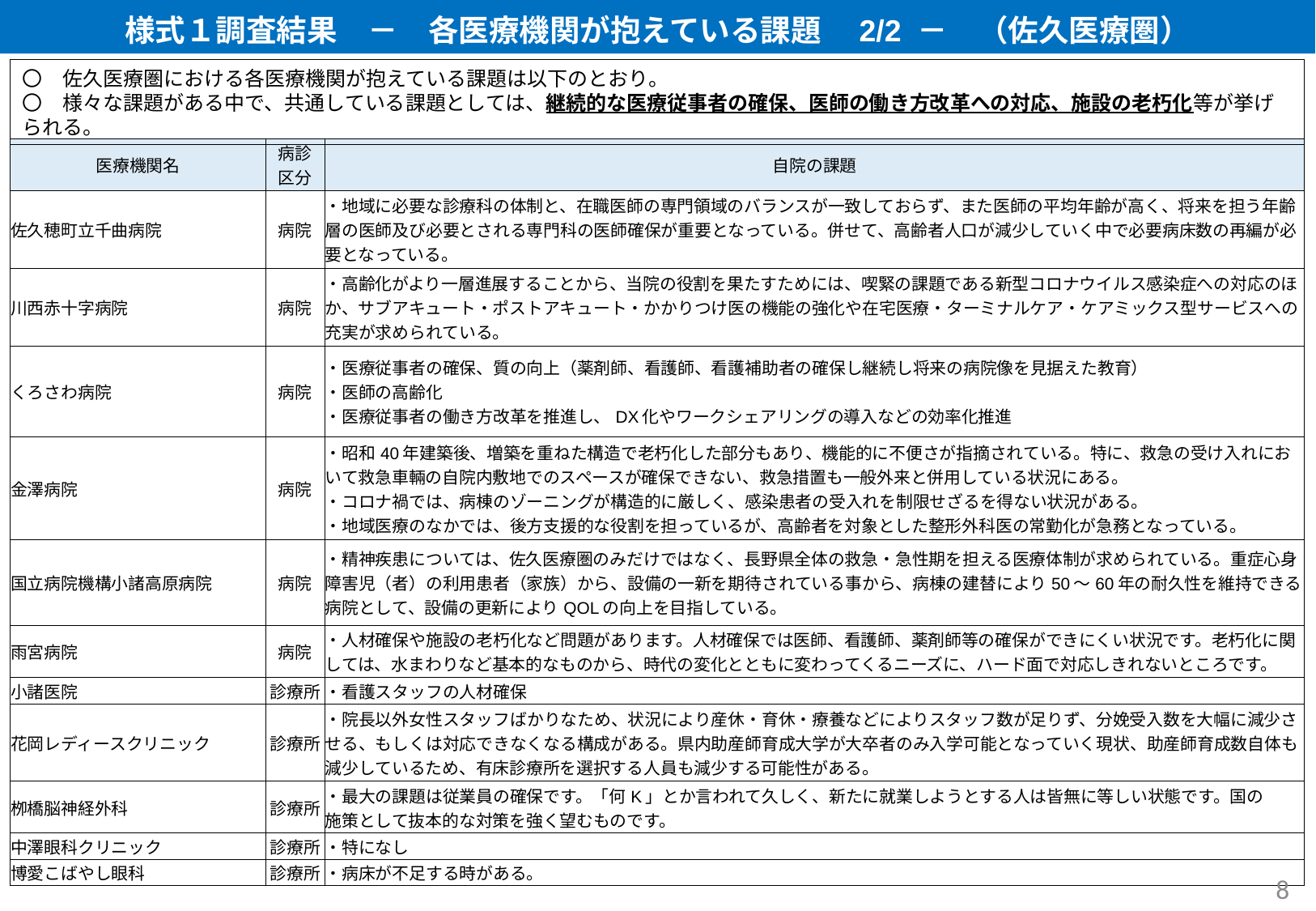

様式１調査結果　－　各医療機関が抱えている課題　2/2 －　（佐久医療圏）
〇　佐久医療圏における各医療機関が抱えている課題は以下のとおり。
〇　様々な課題がある中で、共通している課題としては、継続的な医療従事者の確保、医師の働き方改革への対応、施設の老朽化等が挙げられる。
| 医療機関名 | 病診 区分 | 自院の課題 |
| --- | --- | --- |
| 佐久穂町立千曲病院 | 病院 | ・地域に必要な診療科の体制と、在職医師の専門領域のバランスが一致しておらず、また医師の平均年齢が高く、将来を担う年齢層の医師及び必要とされる専門科の医師確保が重要となっている。併せて、高齢者人口が減少していく中で必要病床数の再編が必要となっている。 |
| 川西赤十字病院 | 病院 | ・高齢化がより一層進展することから、当院の役割を果たすためには、喫緊の課題である新型コロナウイルス感染症への対応のほか、サブアキュート・ポストアキュート・かかりつけ医の機能の強化や在宅医療・ターミナルケア・ケアミックス型サービスへの充実が求められている。 |
| くろさわ病院 | 病院 | ・医療従事者の確保、質の向上（薬剤師、看護師、看護補助者の確保し継続し将来の病院像を見据えた教育） ・医師の高齢化 ・医療従事者の働き方改革を推進し、DX化やワークシェアリングの導入などの効率化推進 |
| 金澤病院 | 病院 | ・昭和40年建築後、増築を重ねた構造で老朽化した部分もあり、機能的に不便さが指摘されている。特に、救急の受け入れにおいて救急車輛の自院内敷地でのスペースが確保できない、救急措置も一般外来と併用している状況にある。　 ・コロナ禍では、病棟のゾーニングが構造的に厳しく、感染患者の受入れを制限せざるを得ない状況がある。 ・地域医療のなかでは、後方支援的な役割を担っているが、高齢者を対象とした整形外科医の常勤化が急務となっている。 |
| 国立病院機構小諸高原病院 | 病院 | ・精神疾患については、佐久医療圏のみだけではなく、長野県全体の救急・急性期を担える医療体制が求められている。重症心身障害児（者）の利用患者（家族）から、設備の一新を期待されている事から、病棟の建替により50～60年の耐久性を維持できる病院として、設備の更新によりQOLの向上を目指している。 |
| 雨宮病院 | 病院 | ・人材確保や施設の老朽化など問題があります。人材確保では医師、看護師、薬剤師等の確保ができにくい状況です。老朽化に関しては、水まわりなど基本的なものから、時代の変化とともに変わってくるニーズに、ハード面で対応しきれないところです。 |
| 小諸医院 | 診療所 | ・看護スタッフの人材確保 |
| 花岡レディースクリニック | 診療所 | ・院長以外女性スタッフばかりなため、状況により産休・育休・療養などによりスタッフ数が足りず、分娩受入数を大幅に減少させる、もしくは対応できなくなる構成がある。県内助産師育成大学が大卒者のみ入学可能となっていく現状、助産師育成数自体も減少しているため、有床診療所を選択する人員も減少する可能性がある。 |
| 栁橋脳神経外科 | 診療所 | ・最大の課題は従業員の確保です。「何K」とか言われて久しく、新たに就業しようとする人は皆無に等しい状態です。国の 施策として抜本的な対策を強く望むものです。 |
| 中澤眼科クリニック | 診療所 | ・特になし |
| 博愛こばやし眼科 | 診療所 | ・病床が不足する時がある。 |
8